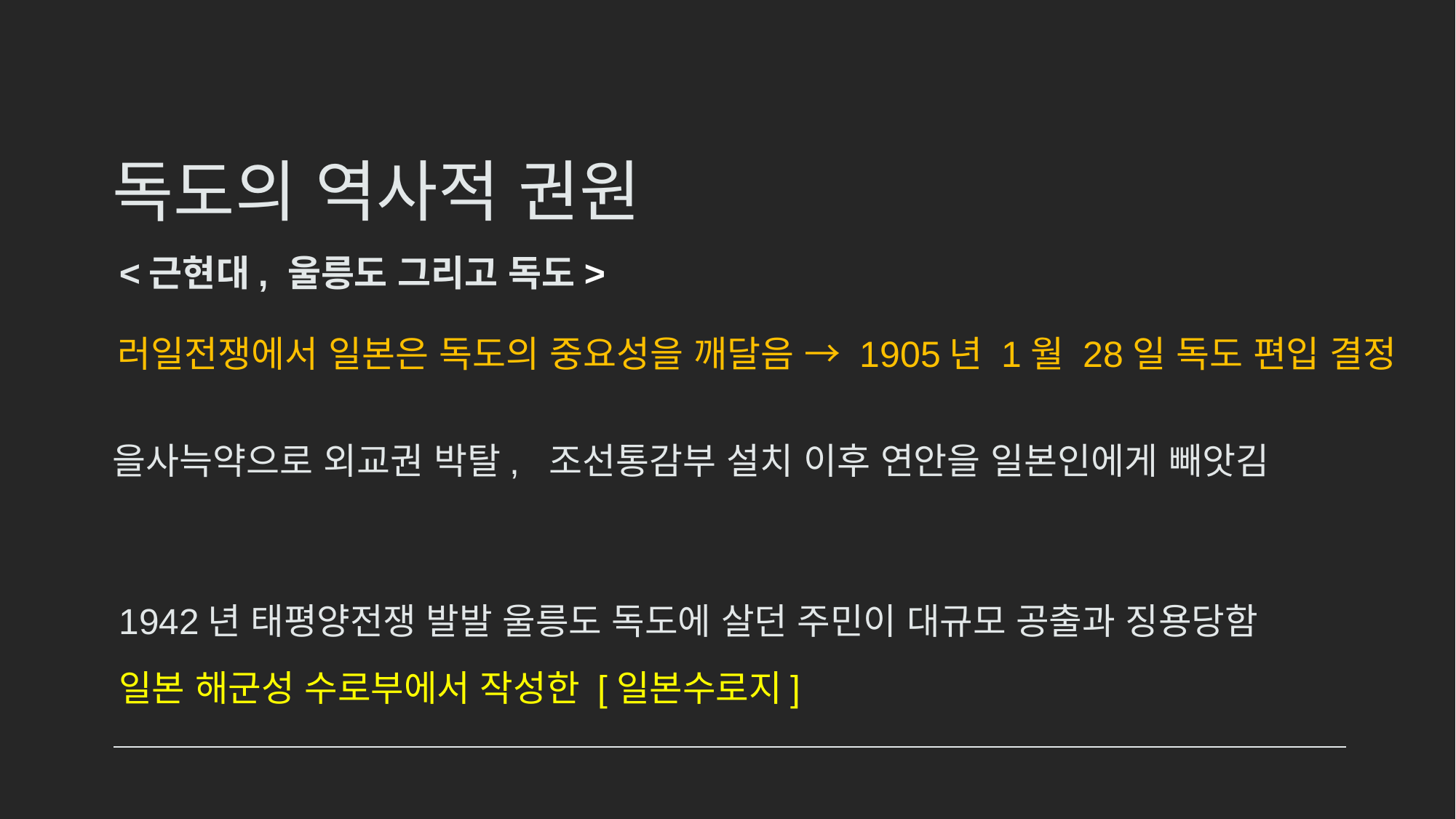

# 독도의 역사적 권원
<근현대, 울릉도 그리고 독도>
러일전쟁에서 일본은 독도의 중요성을 깨달음 → 1905년 1월 28일 독도 편입 결정

을사늑약으로 외교권 박탈,  조선통감부 설치 이후 연안을 일본인에게 빼앗김
1942년 태평양전쟁 발발 울릉도 독도에 살던 주민이 대규모 공출과 징용당함
일본 해군성 수로부에서 작성한 [일본수로지]